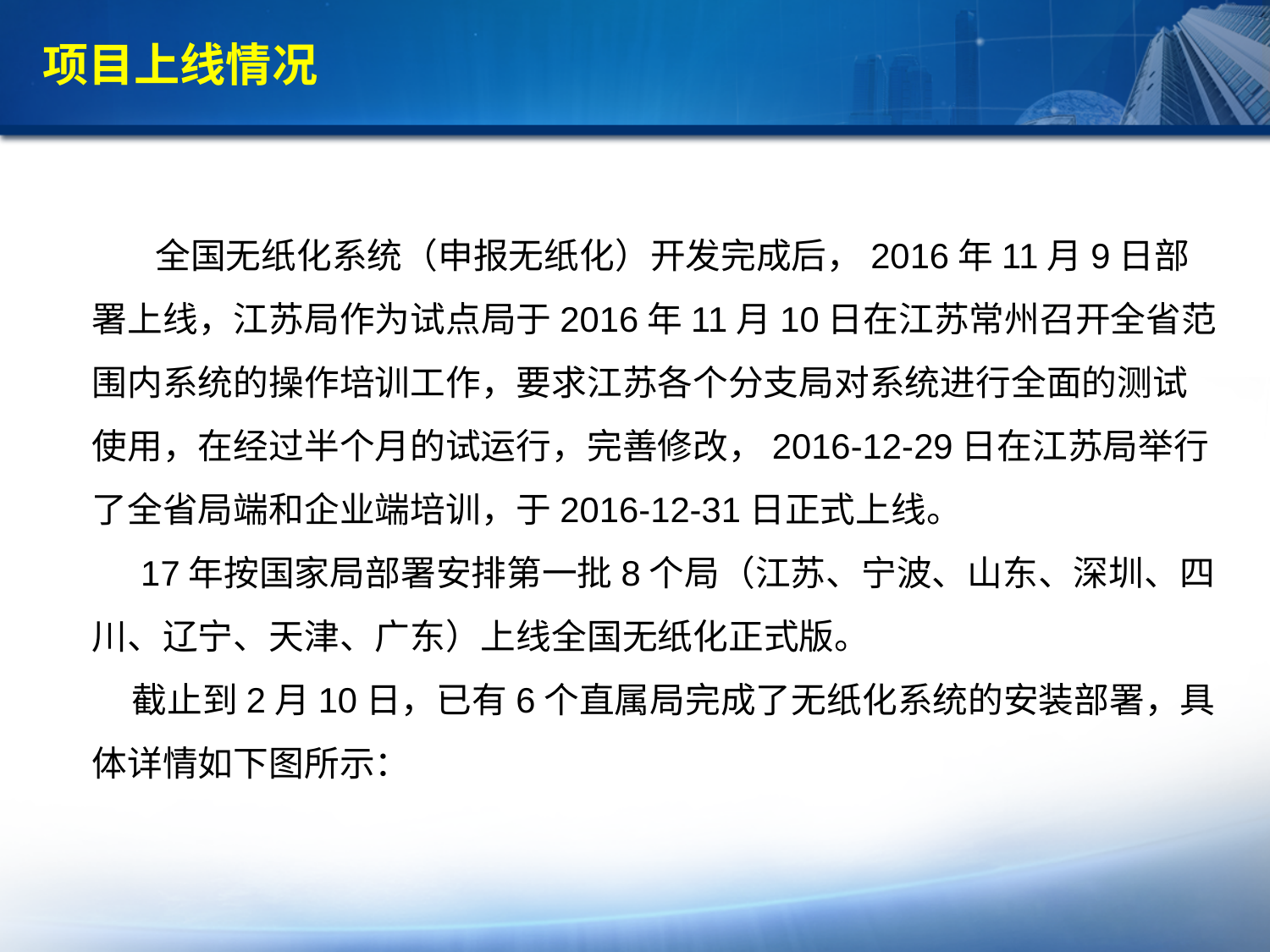

项目上线情况
       全国无纸化系统（申报无纸化）开发完成后，2016年11月9日部署上线，江苏局作为试点局于2016年11月10日在江苏常州召开全省范围内系统的操作培训工作，要求江苏各个分支局对系统进行全面的测试使用，在经过半个月的试运行，完善修改，2016-12-29日在江苏局举行了全省局端和企业端培训，于2016-12-31日正式上线。
     17年按国家局部署安排第一批8个局（江苏、宁波、山东、深圳、四川、辽宁、天津、广东）上线全国无纸化正式版。
    截止到2月10日，已有6个直属局完成了无纸化系统的安装部署，具体详情如下图所示：